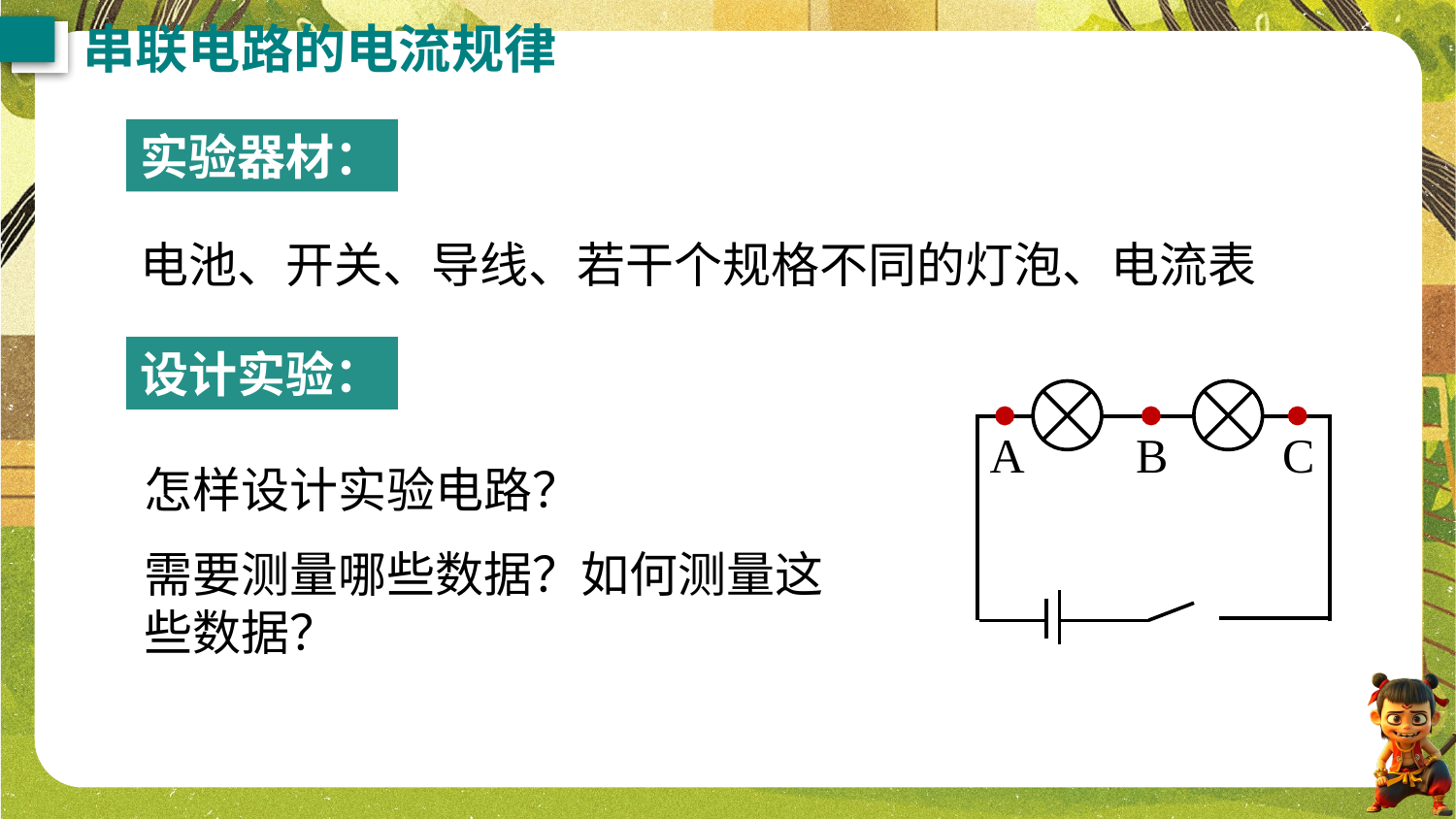

串联电路的电流规律

实验器材：
电池、开关、导线、若干个规格不同的灯泡、电流表
设计实验：

A

B

C
怎样设计实验电路？
需要测量哪些数据？如何测量这些数据？